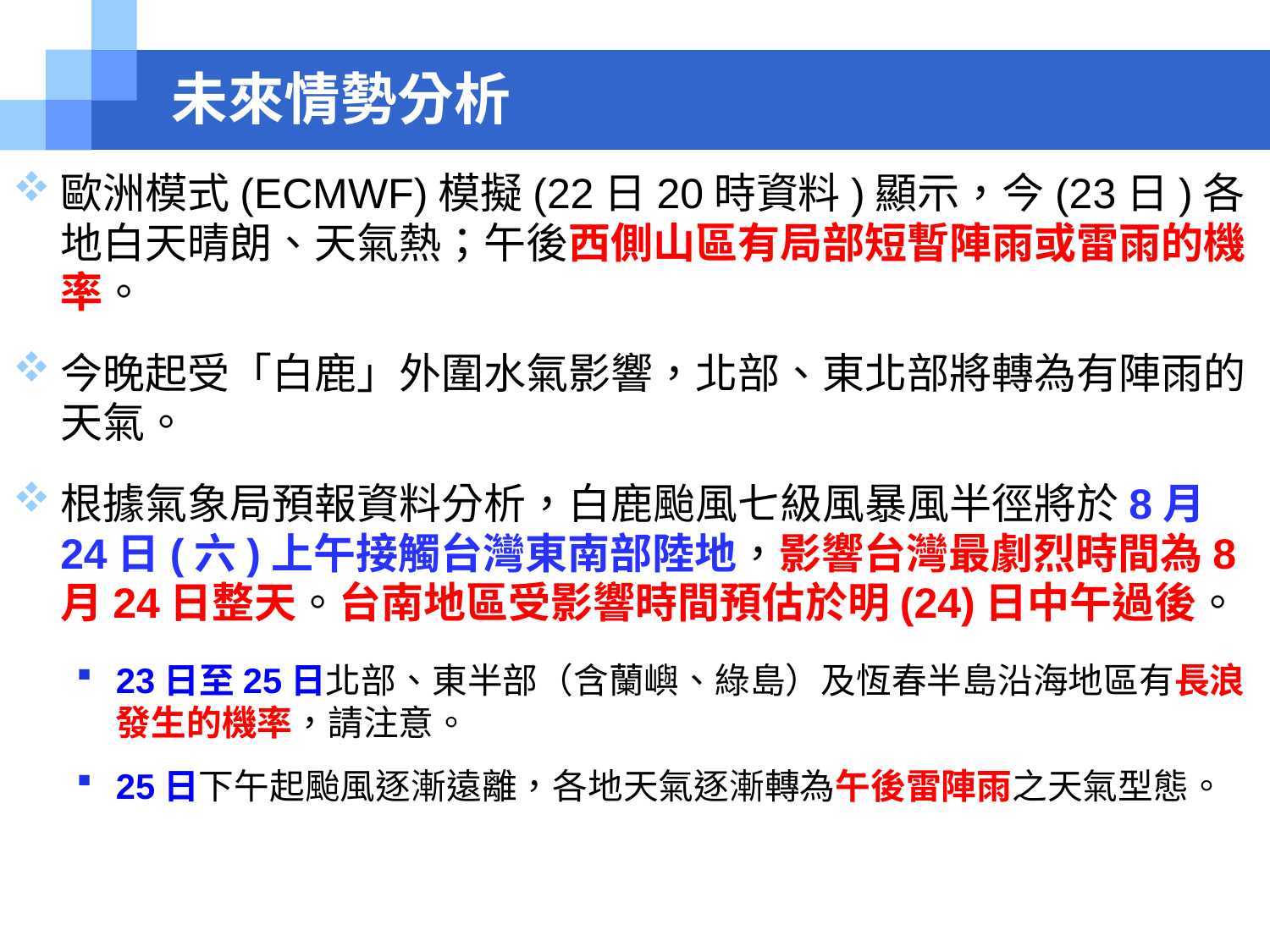

# 未來情勢分析
歐洲模式(ECMWF)模擬(22日20時資料)顯示，今(23日)各地白天晴朗、天氣熱；午後西側山區有局部短暫陣雨或雷雨的機率。
今晚起受「白鹿」外圍水氣影響，北部、東北部將轉為有陣雨的天氣。
根據氣象局預報資料分析，白鹿颱風七級風暴風半徑將於8月24日(六)上午接觸台灣東南部陸地，影響台灣最劇烈時間為8月24日整天。台南地區受影響時間預估於明(24)日中午過後。
23日至25日北部、東半部（含蘭嶼、綠島）及恆春半島沿海地區有長浪發生的機率，請注意。
25日下午起颱風逐漸遠離，各地天氣逐漸轉為午後雷陣雨之天氣型態。